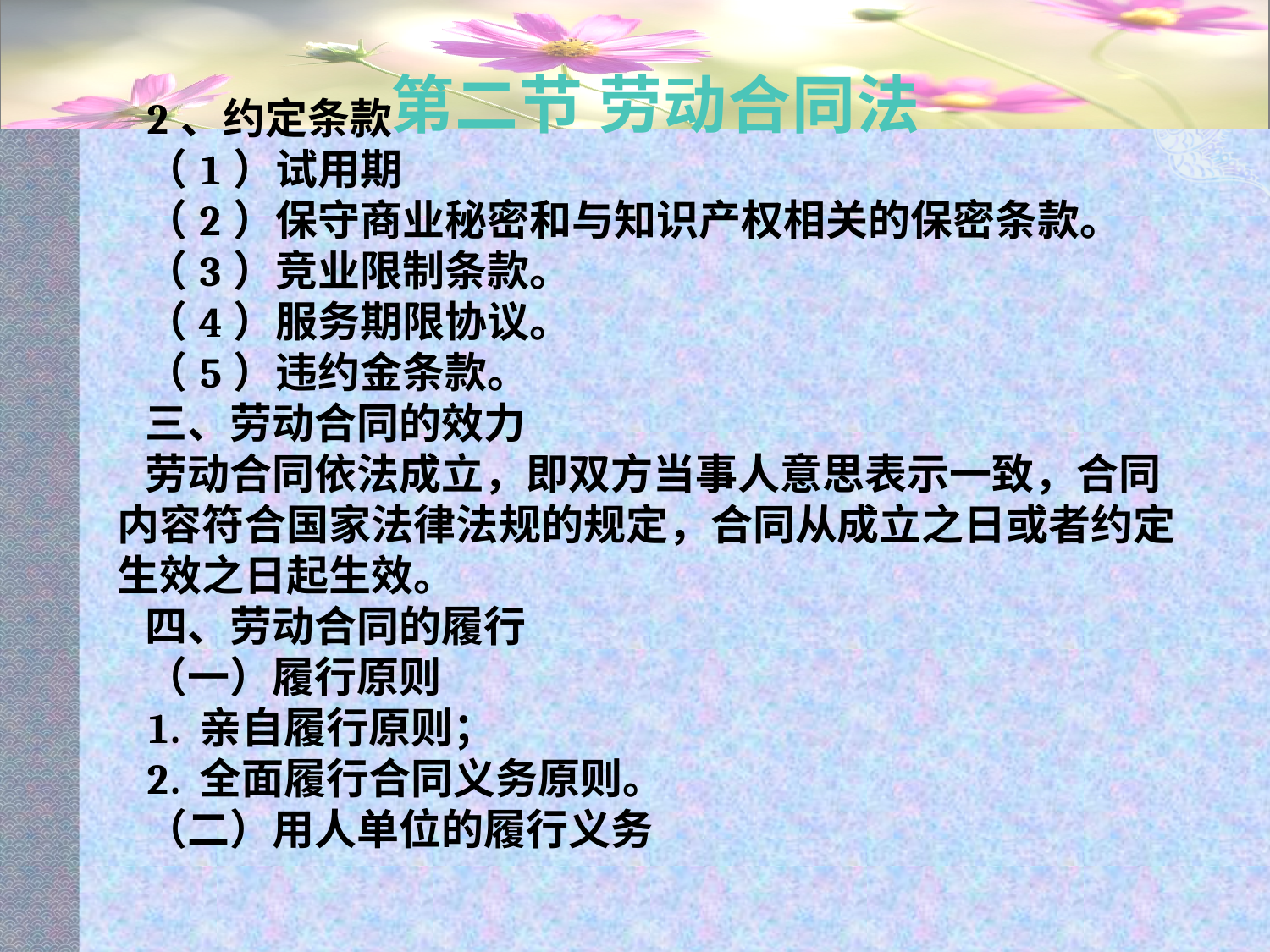

# 第二节 劳动合同法
2、约定条款
（1）试用期
（2）保守商业秘密和与知识产权相关的保密条款。
（3）竞业限制条款。
（4）服务期限协议。
（5）违约金条款。
三、劳动合同的效力
劳动合同依法成立，即双方当事人意思表示一致，合同内容符合国家法律法规的规定，合同从成立之日或者约定生效之日起生效。
四、劳动合同的履行
（一）履行原则
1. 亲自履行原则；
2. 全面履行合同义务原则。
（二）用人单位的履行义务